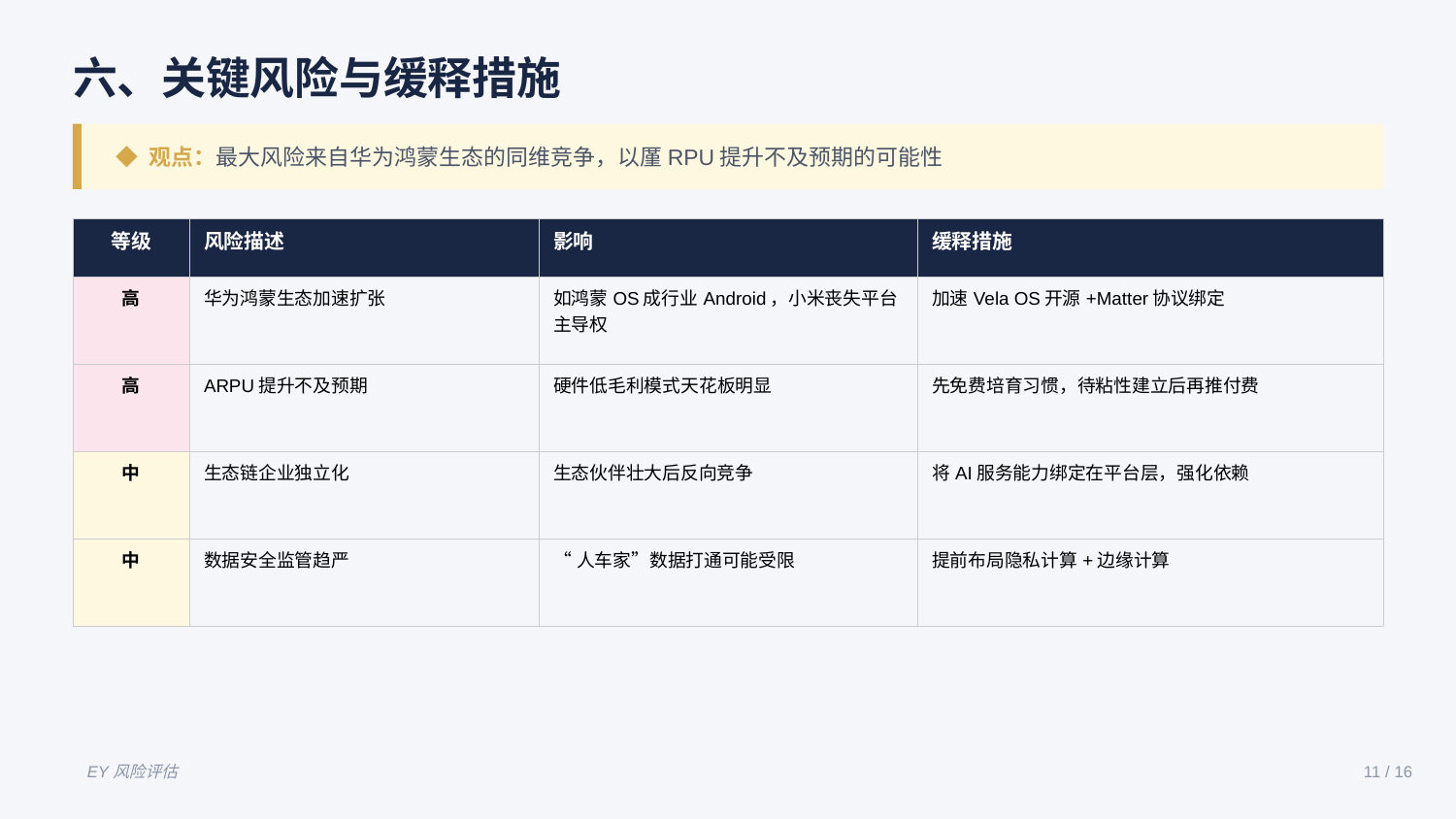

六、关键风险与缓释措施

◆ 观点：最大风险来自华为鸿蒙生态的同维竞争，以厪RPU提升不及预期的可能性
| 等级 | 风险描述 | 影响 | 缓释措施 |
| --- | --- | --- | --- |
| 高 | 华为鸿蒙生态加速扩张 | 如鸿蒙OS成行业Android，小米丧失平台主导权 | 加速Vela OS开源+Matter协议绑定 |
| 高 | ARPU提升不及预期 | 硬件低毛利模式天花板明显 | 先免费培育习惯，待粘性建立后再推付费 |
| 中 | 生态链企业独立化 | 生态伙伴壮大后反向竞争 | 将AI服务能力绑定在平台层，强化依赖 |
| 中 | 数据安全监管趋严 | “人车家”数据打通可能受限 | 提前布局隐私计算+边缘计算 |
EY风险评估
11 / 16